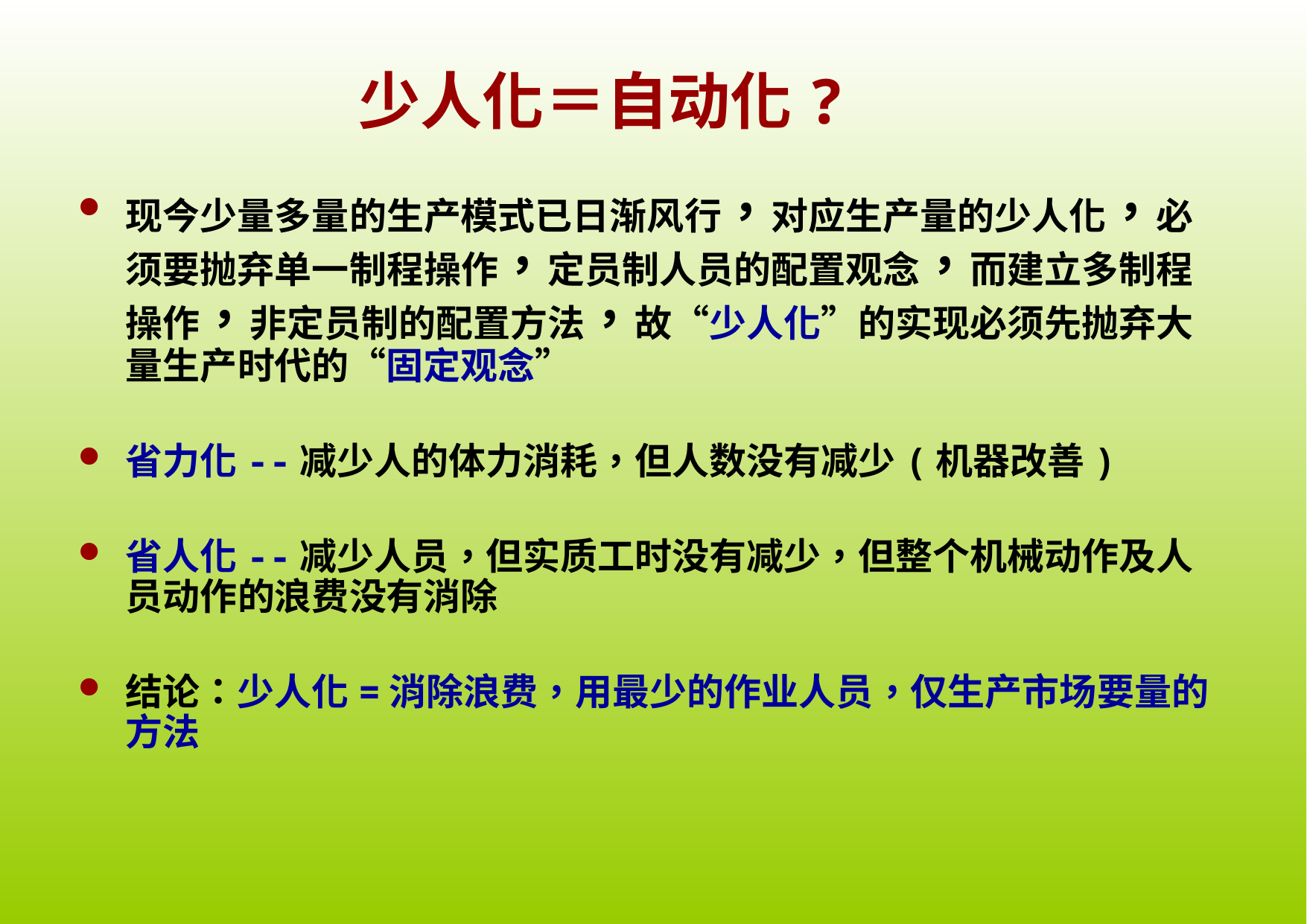

# 少人化＝自动化?
现今少量多量的生产模式已日渐风行，对应生产量的少人化，必须要抛弃单一制程操作，定员制人员的配置观念，而建立多制程操作，非定员制的配置方法，故“少人化”的实现必须先抛弃大量生产时代的“固定观念”

省力化--减少人的体力消耗，但人数没有减少(机器改善)

省人化--减少人员，但实质工时没有减少，但整个机械动作及人员动作的浪费没有消除

结论：少人化=消除浪费，用最少的作业人员，仅生产市场要量的方法
10